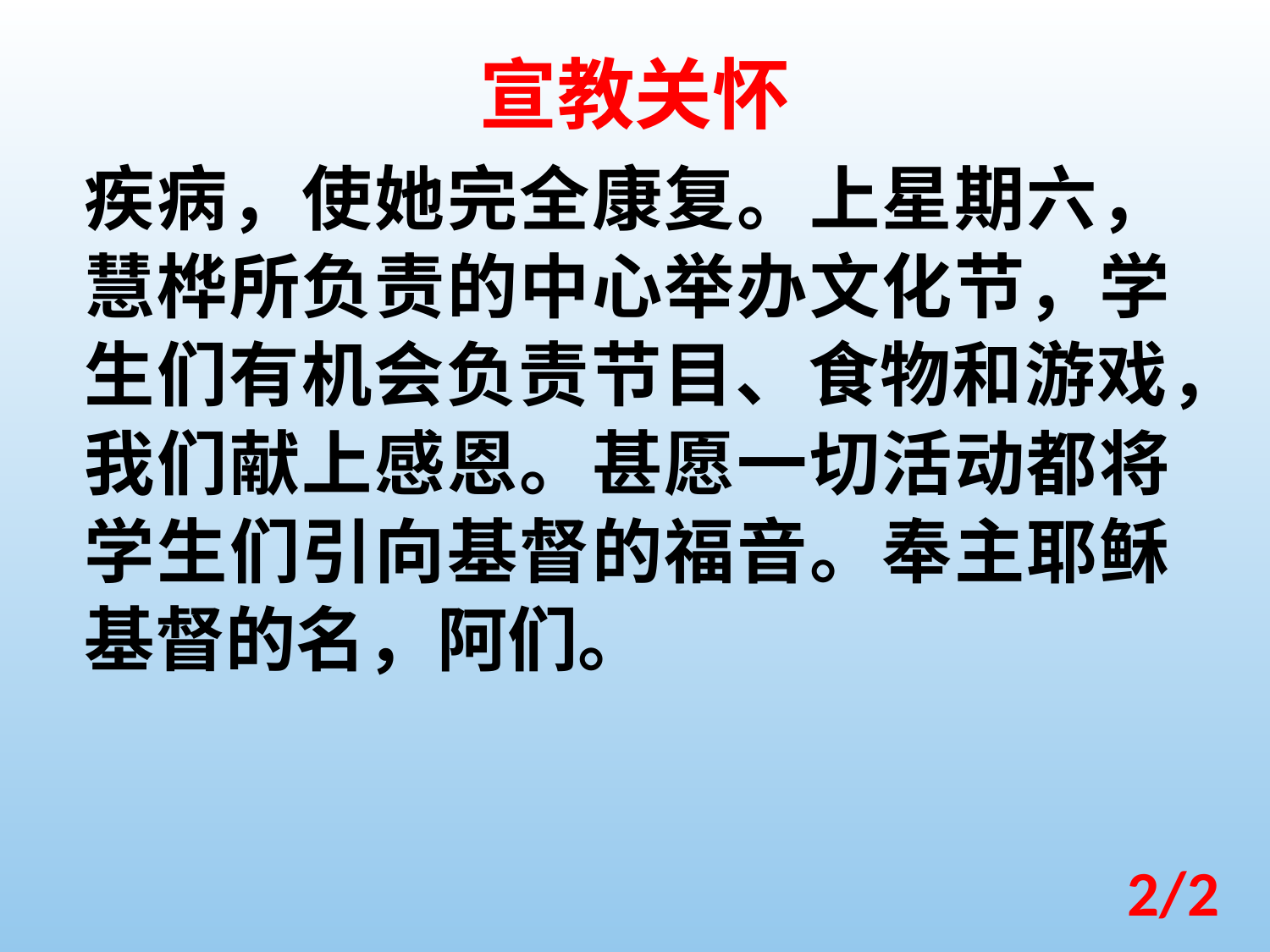

宣教关怀
疾病，使她完全康复。上星期六，慧桦所负责的中心举办文化节，学生们有机会负责节目、食物和游戏，我们献上感恩。甚愿一切活动都将学生们引向基督的福音。奉主耶稣基督的名，阿们。
2/2